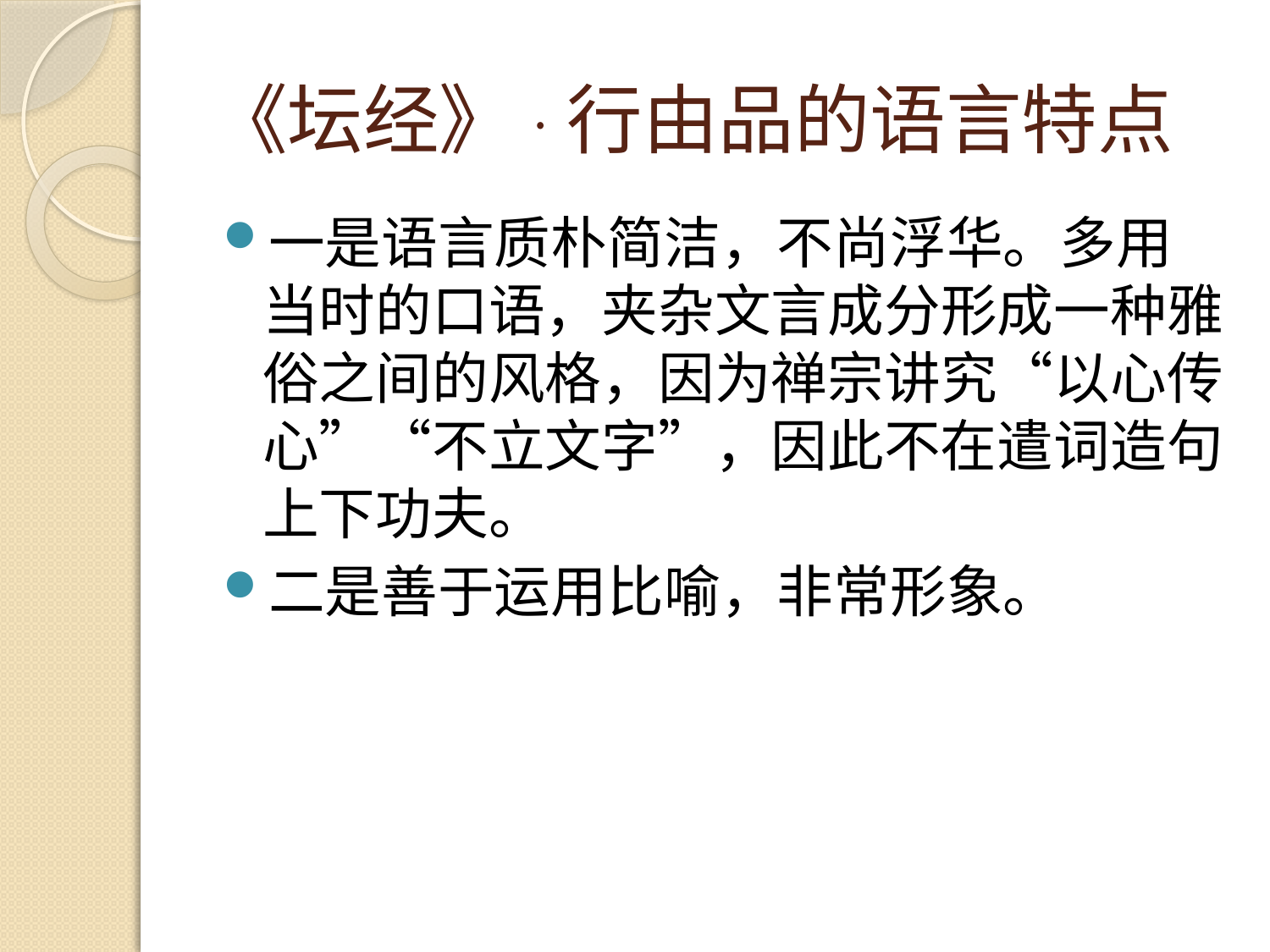

# 《坛经》·行由品的语言特点
一是语言质朴简洁，不尚浮华。多用当时的口语，夹杂文言成分形成一种雅俗之间的风格，因为禅宗讲究“以心传心”“不立文字”，因此不在遣词造句上下功夫。
二是善于运用比喻，非常形象。